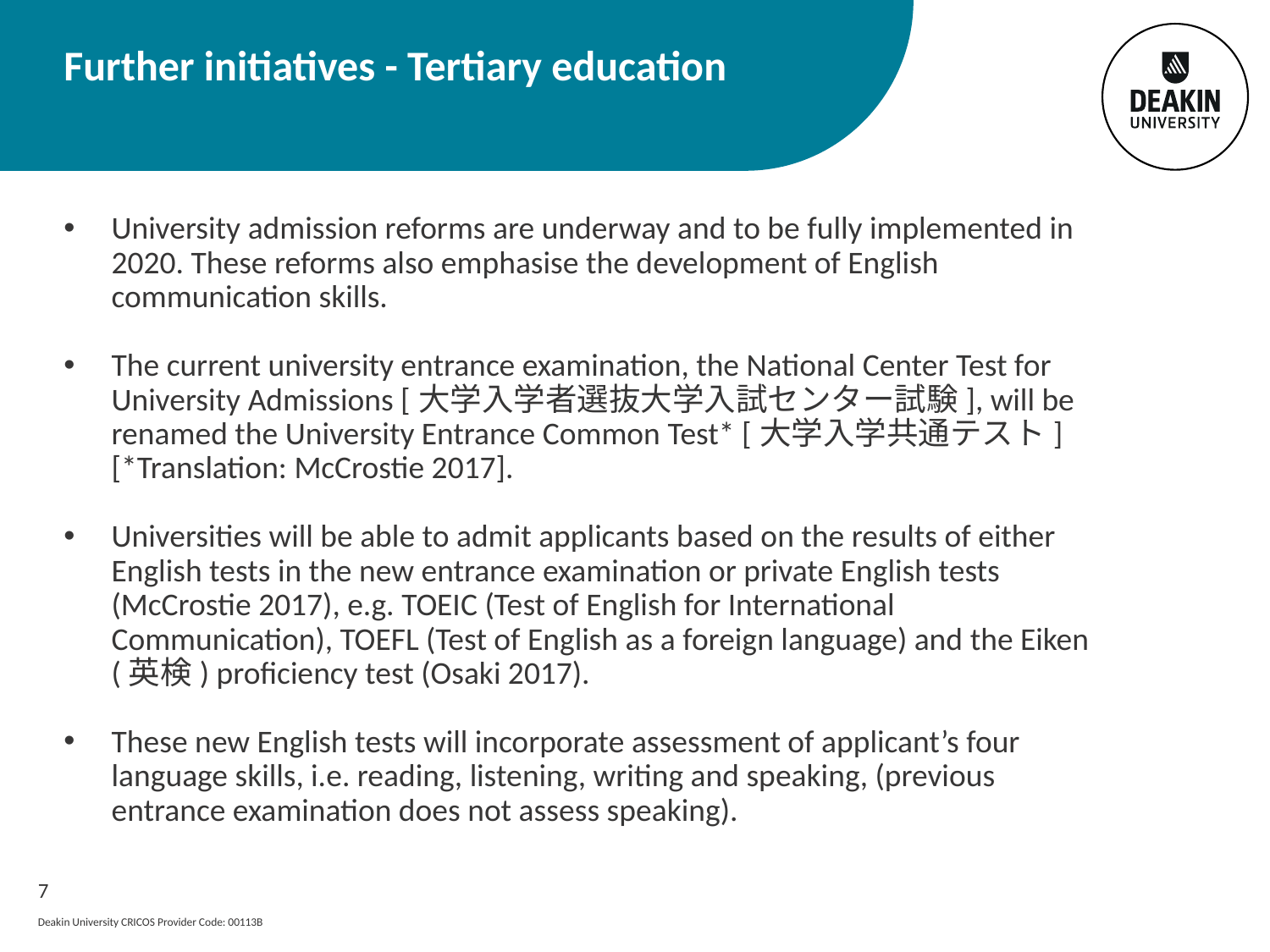

# Further initiatives - Tertiary education
University admission reforms are underway and to be fully implemented in 2020. These reforms also emphasise the development of English communication skills.

The current university entrance examination, the National Center Test for University Admissions [大学入学者選抜大学入試センター試験], will be renamed the University Entrance Common Test* [大学入学共通テスト] [*Translation: McCrostie 2017].

Universities will be able to admit applicants based on the results of either English tests in the new entrance examination or private English tests (McCrostie 2017), e.g. TOEIC (Test of English for International Communication), TOEFL (Test of English as a foreign language) and the Eiken (英検) proficiency test (Osaki 2017).

These new English tests will incorporate assessment of applicant’s four language skills, i.e. reading, listening, writing and speaking, (previous entrance examination does not assess speaking).

7
Deakin University CRICOS Provider Code: 00113B